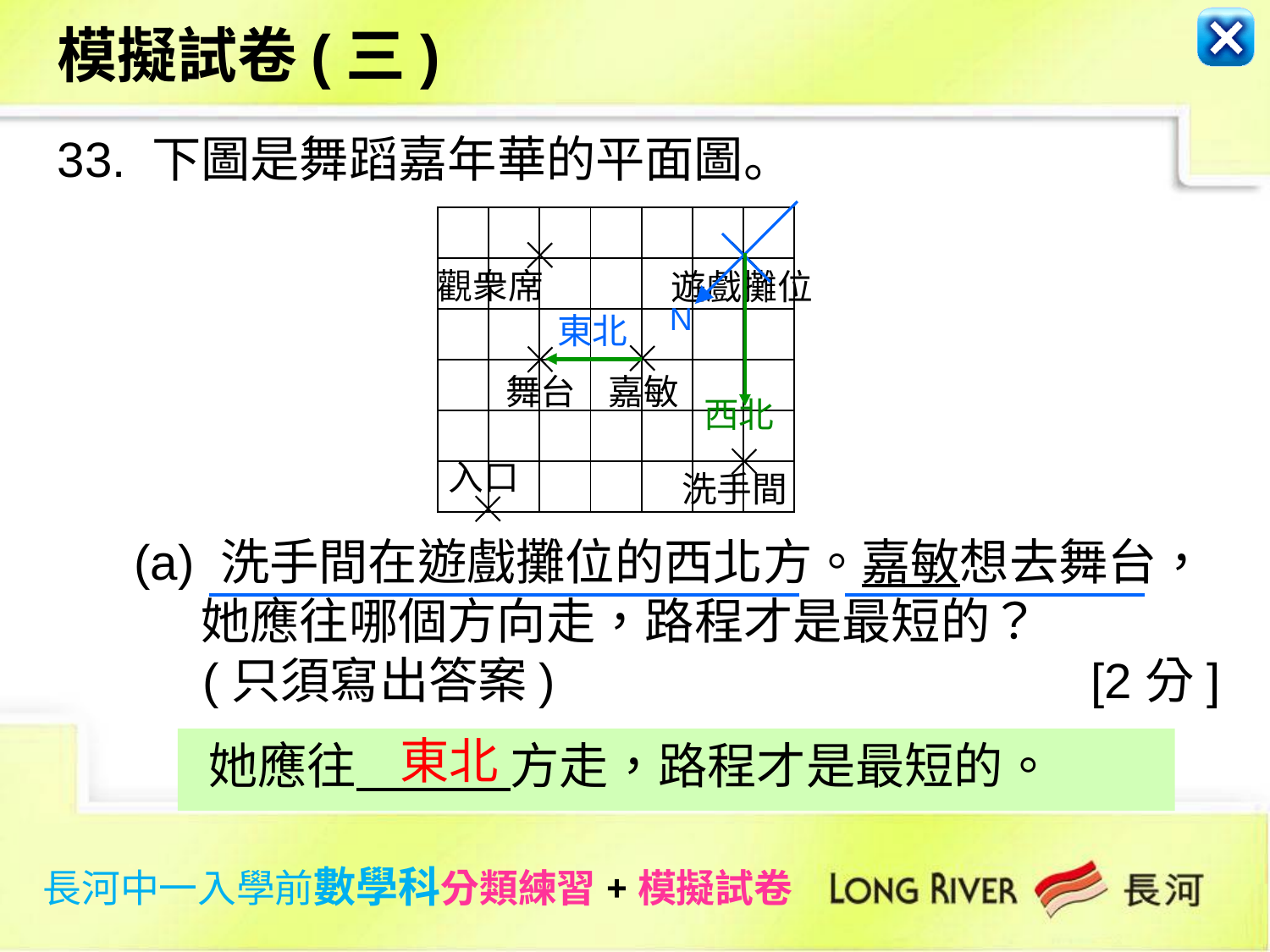

模擬試卷(三)
33. 下圖是舞蹈嘉年華的平面圖。
N
|  |  |  |  |  |  |  |
| --- | --- | --- | --- | --- | --- | --- |
|  |  |  |  |  |  |  |
|  |  |  |  |  |  |  |
|  |  |  |  |  |  |  |
|  |  |  |  |  |  |  |
|  |  |  |  |  |  |  |

觀衆席
遊戲攤位
東北

舞台

嘉敏

西北

入口
洗手間

(a) 洗手間在遊戲攤位的西北方。嘉敏想去舞台，
     她應往哪個方向走，路程才是最短的？
     (只須寫出答案)                                       [2分]
東北
她應往              方走，路程才是最短的。